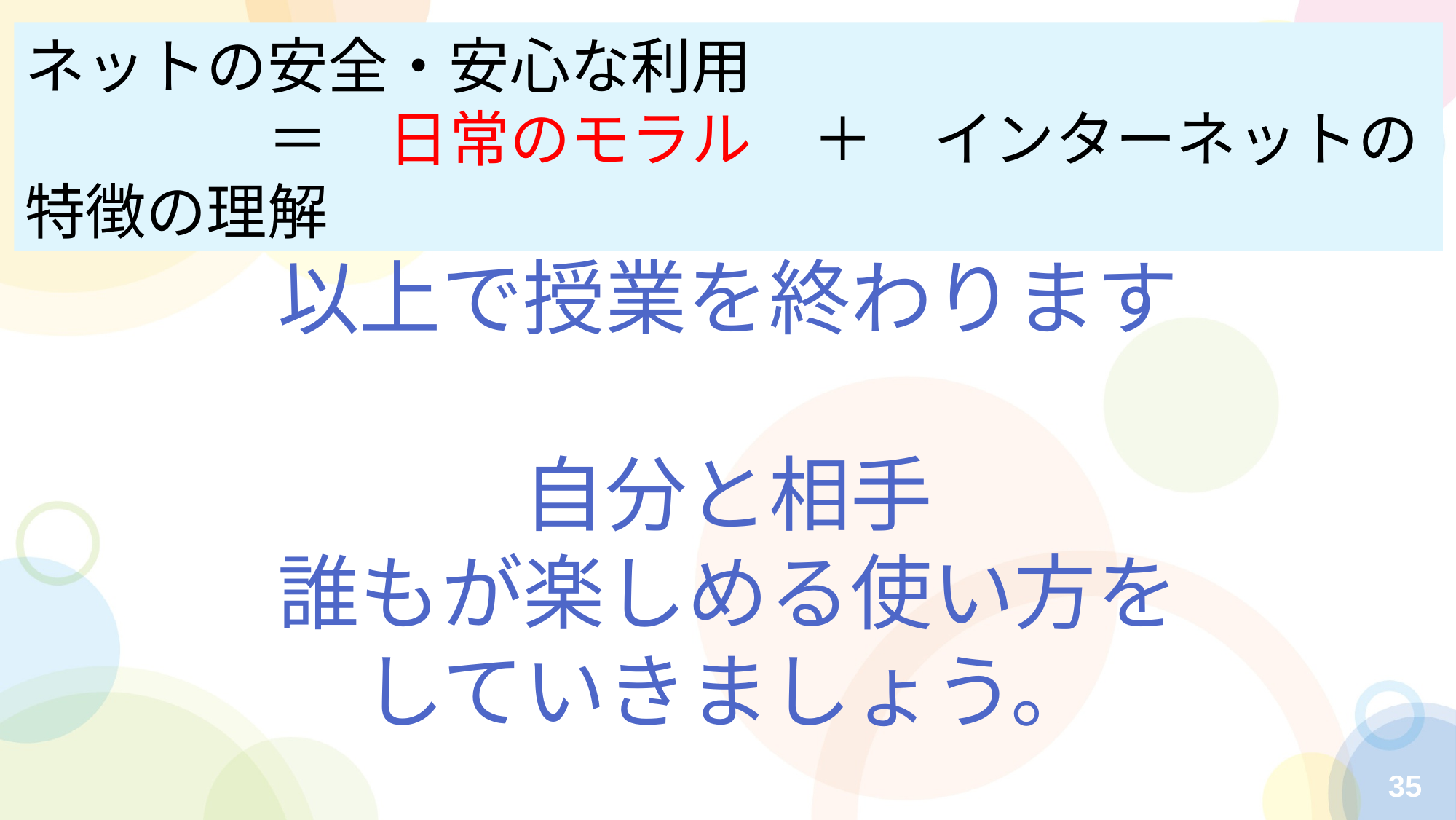

ネットの安全・安心な利用
　　　　＝　日常のモラル　＋　インターネットの特徴の理解
以上で授業を終わります

自分と相手
誰もが楽しめる使い方を
していきましょう。

35